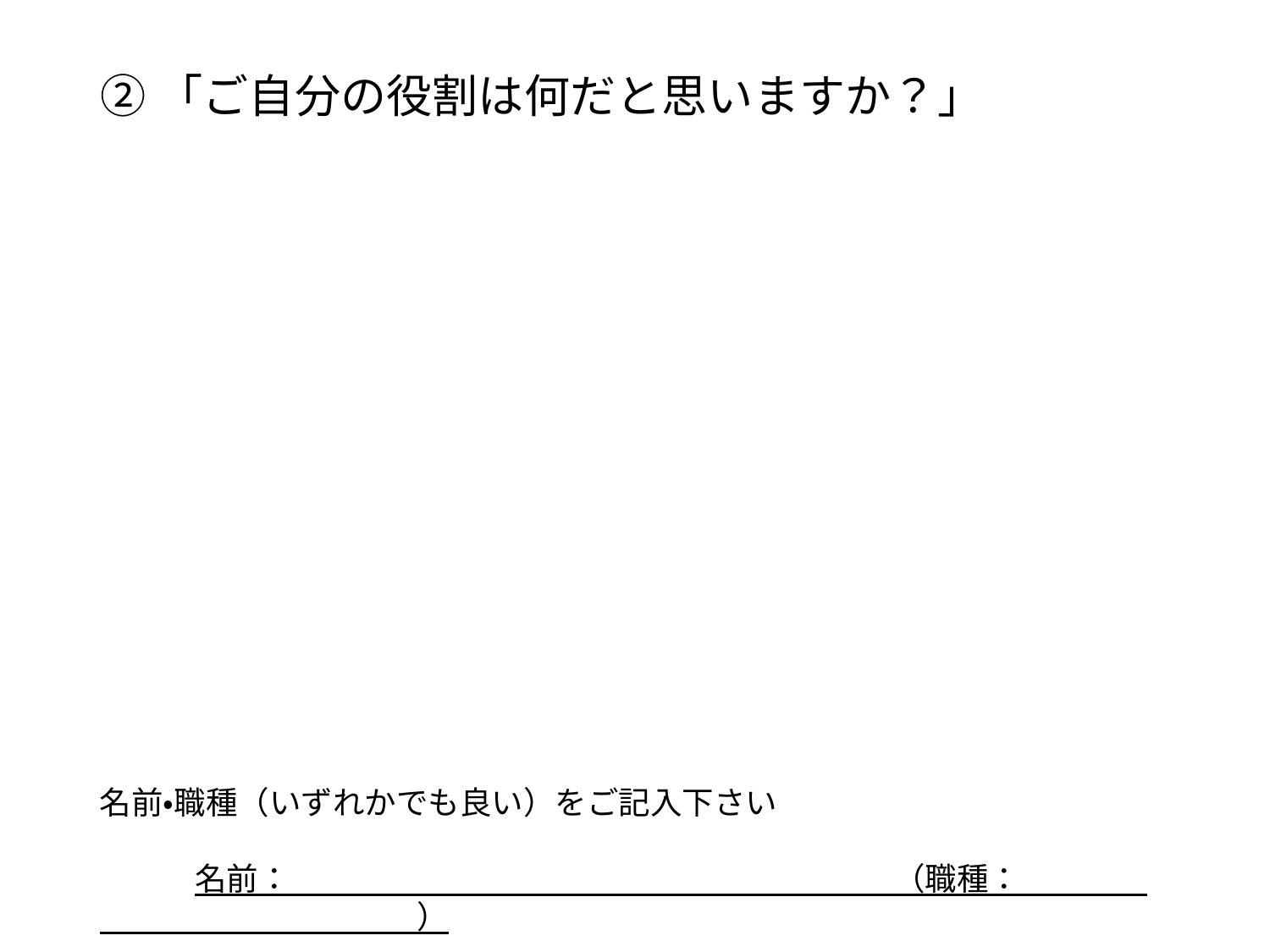

②「ご自分の役割は何だと思いますか？」

名前・職種（いずれかでも良い）をご記入下さい

　　　名前：　　　　　　　　　　　　　　　　　　　（職種：　　　　　　　　　　　　　　）